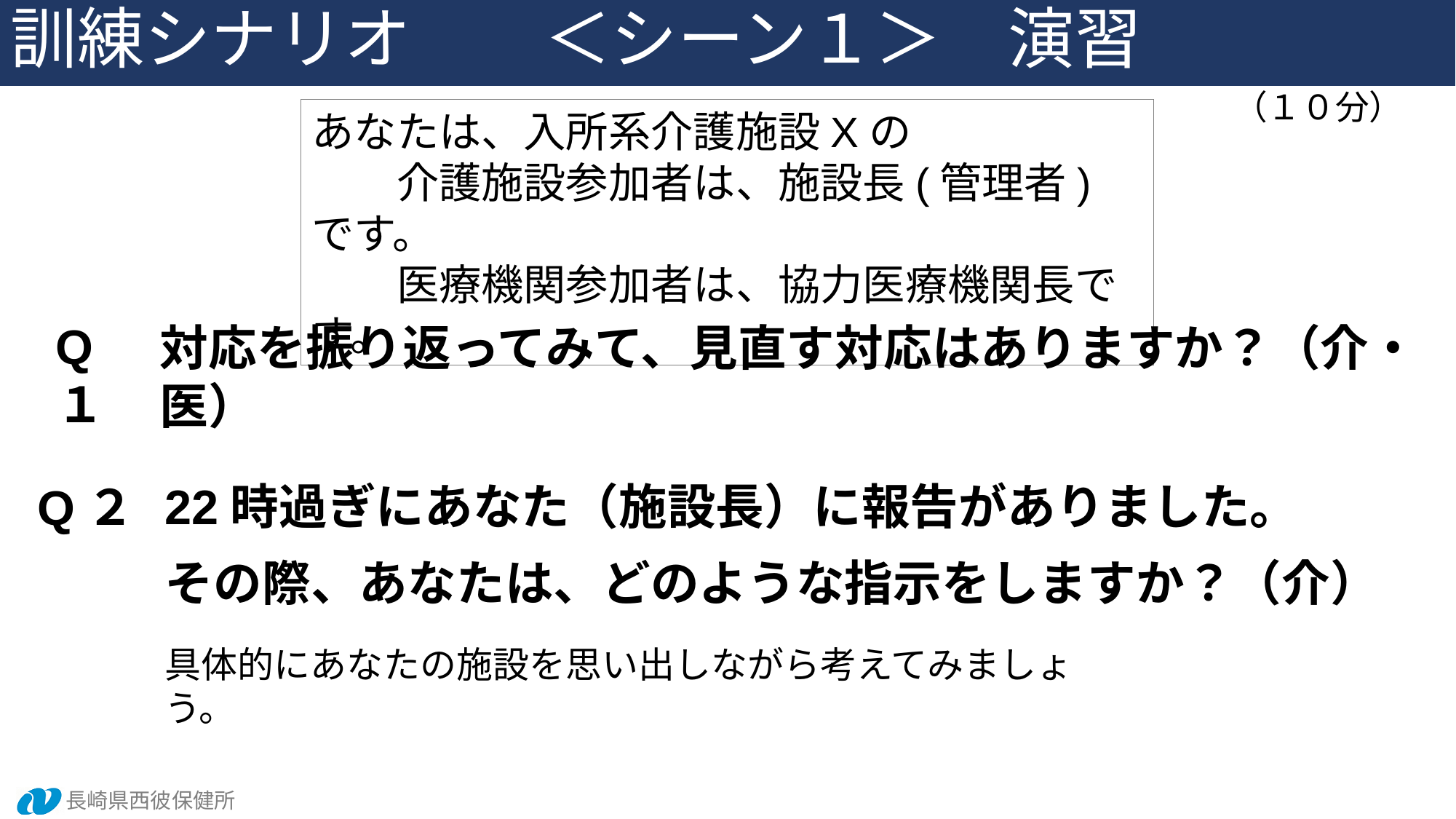

訓練シナリオ　　＜シーン１＞　演習
（１０分）
あなたは、入所系介護施設Xの
　　介護施設参加者は、施設長(管理者)です。
　　医療機関参加者は、協力医療機関長です。
Q１
対応を振り返ってみて、見直す対応はありますか？（介・医）
22時過ぎにあなた（施設長）に報告がありました。
その際、あなたは、どのような指示をしますか？（介）
Q２
具体的にあなたの施設を思い出しながら考えてみましょう。